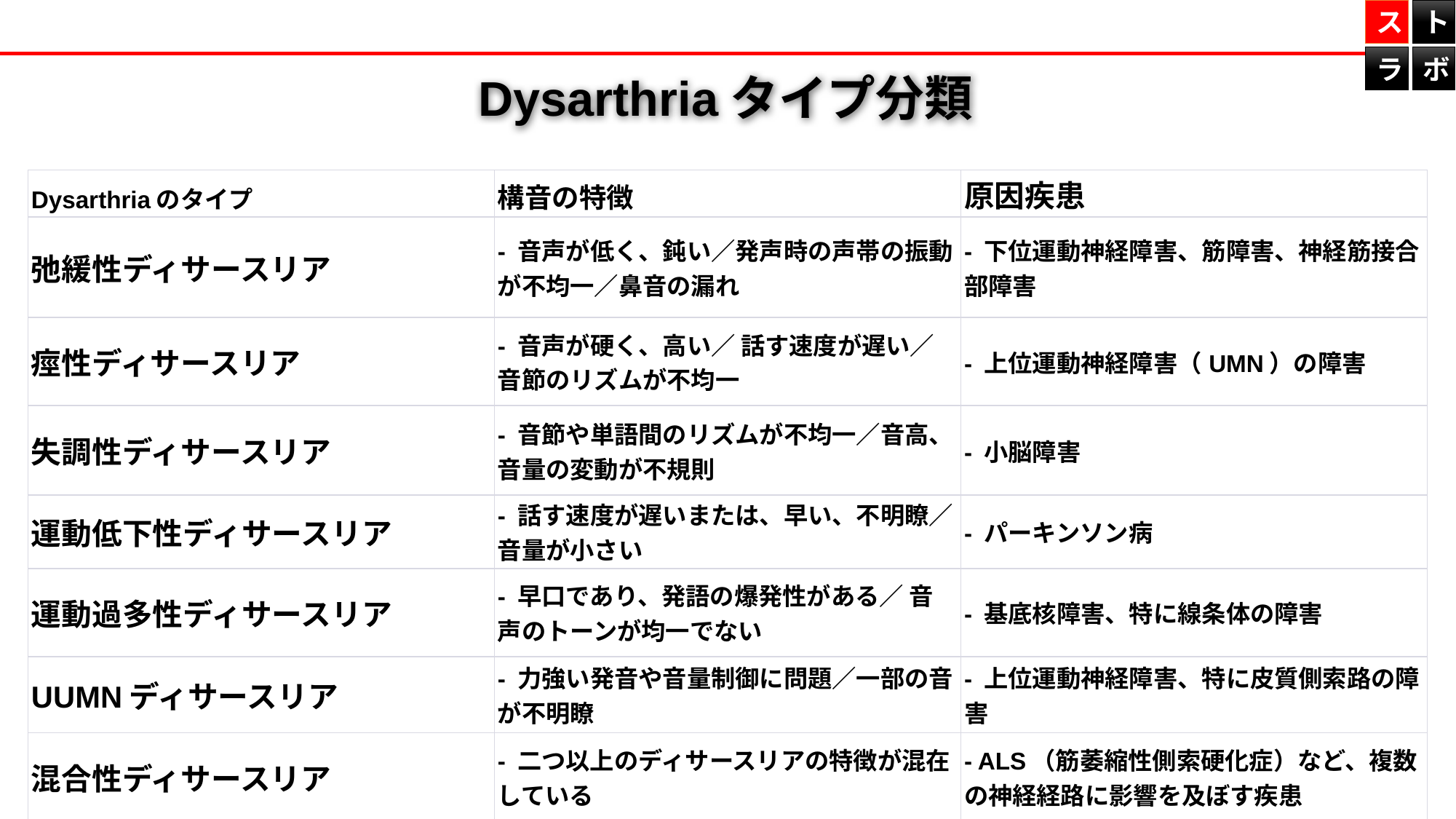

ス
ト
ラ
ボ

　Dysarthriaタイプ分類

| Dysarthriaのタイプ | 構音の特徴 | 原因疾患 |
| --- | --- | --- |
| 弛緩性ディサースリア | - 音声が低く、鈍い／発声時の声帯の振動が不均一／鼻音の漏れ | - 下位運動神経障害、筋障害、神経筋接合部障害 |
| 痙性ディサースリア | - 音声が硬く、高い／ 話す速度が遅い／音節のリズムが不均一 | - 上位運動神経障害（UMN）の障害 |
| 失調性ディサースリア | - 音節や単語間のリズムが不均一／音高、音量の変動が不規則 | - 小脳障害 |
| 運動低下性ディサースリア | - 話す速度が遅いまたは、早い、不明瞭／音量が小さい | - パーキンソン病 |
| 運動過多性ディサースリア | - 早口であり、発語の爆発性がある／ 音声のトーンが均一でない | - 基底核障害、特に線条体の障害 |
| UUMNディサースリア | - 力強い発音や音量制御に問題／一部の音が不明瞭 | - 上位運動神経障害、特に皮質側索路の障害 |
| 混合性ディサースリア | - 二つ以上のディサースリアの特徴が混在している | - ALS（筋萎縮性側索硬化症）など、複数の神経経路に影響を及ぼす疾患 |